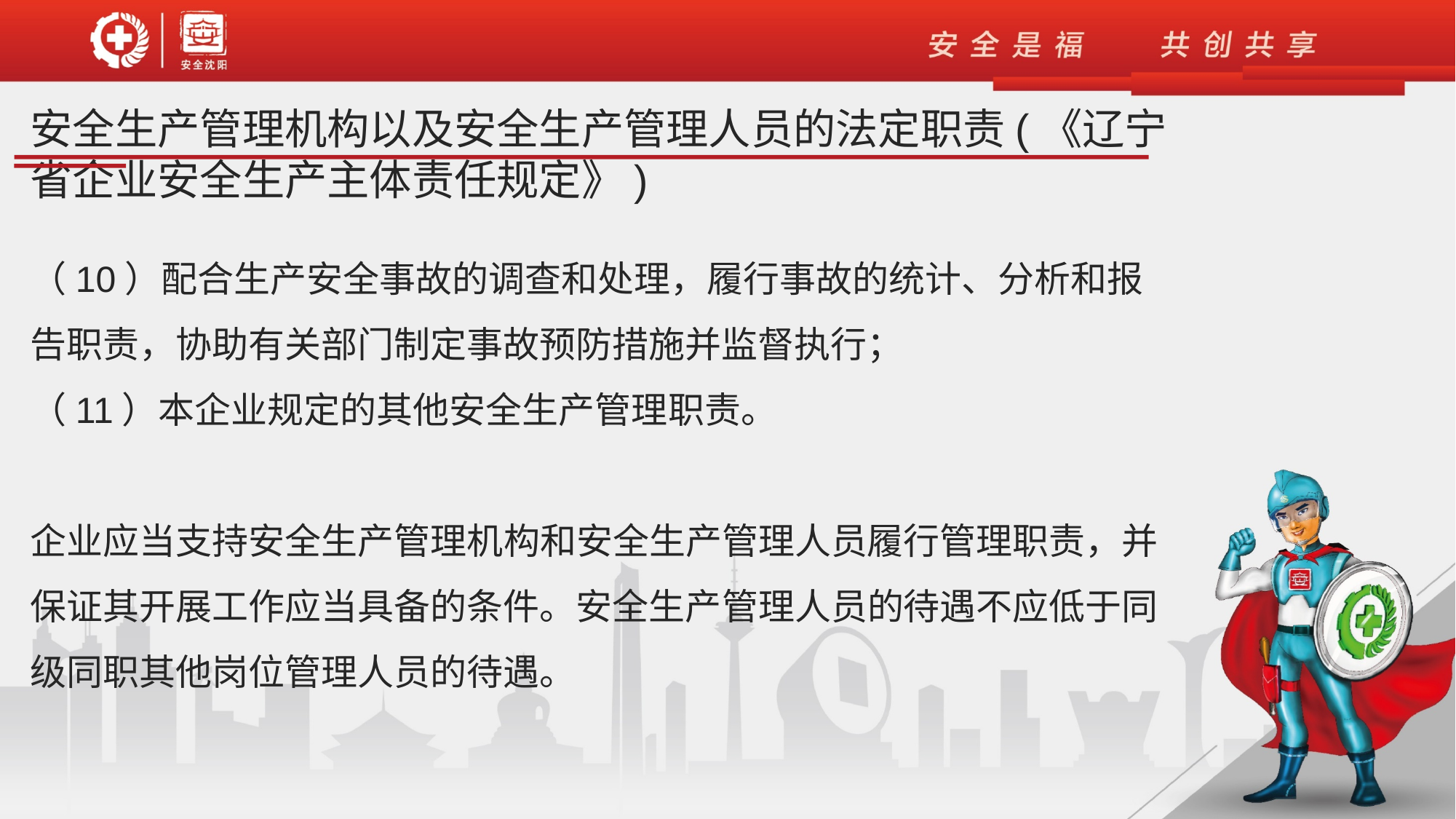

安全生产管理机构以及安全生产管理人员的法定职责(《辽宁省企业安全生产主体责任规定》)

（10）配合生产安全事故的调查和处理，履行事故的统计、分析和报告职责，协助有关部门制定事故预防措施并监督执行；
（11）本企业规定的其他安全生产管理职责。

企业应当支持安全生产管理机构和安全生产管理人员履行管理职责，并保证其开展工作应当具备的条件。安全生产管理人员的待遇不应低于同级同职其他岗位管理人员的待遇。